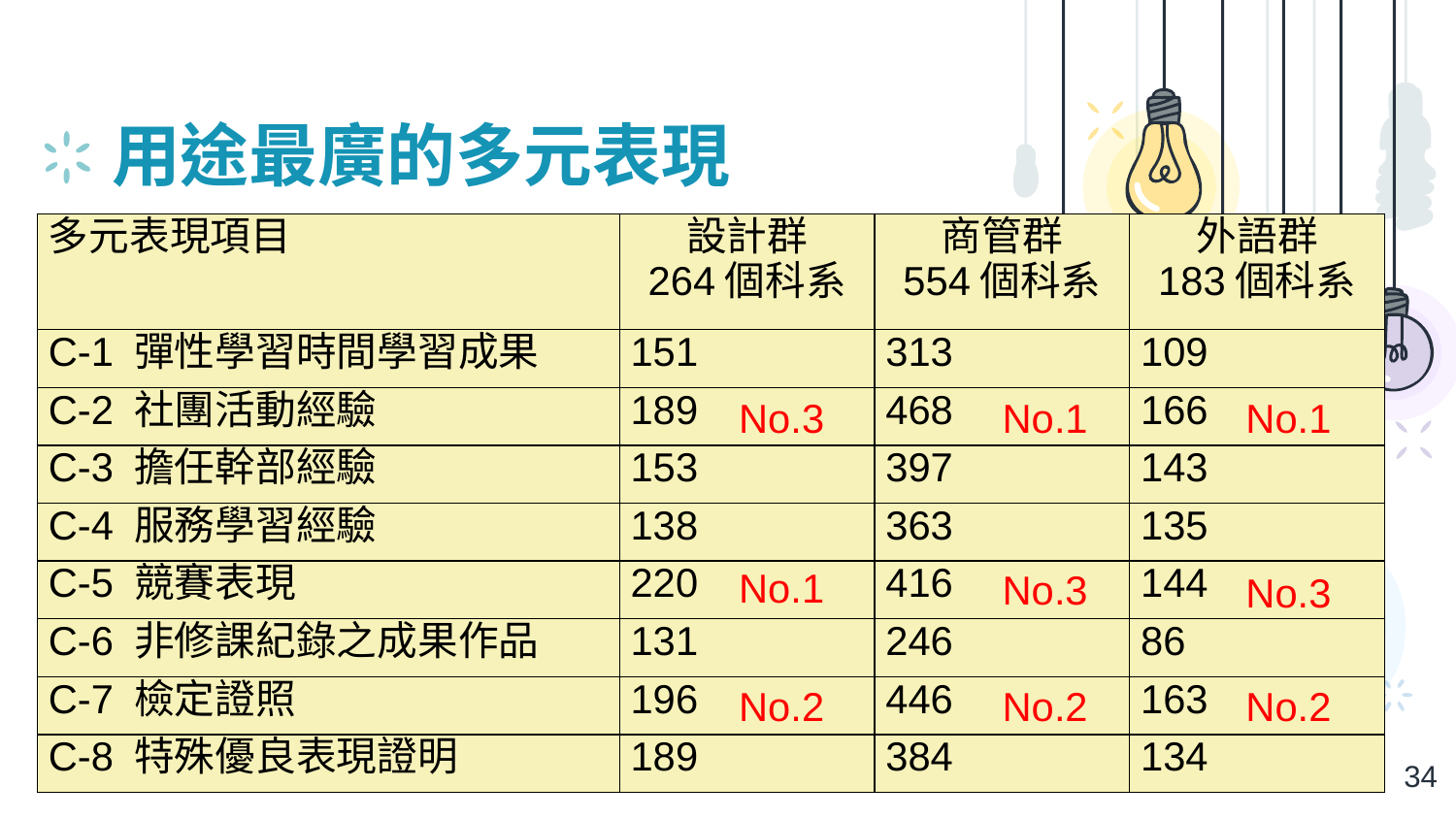

# 用途最廣的多元表現
| 多元表現項目 | 設計群 264個科系 | 商管群 554個科系 | 外語群 183個科系 |
| --- | --- | --- | --- |
| C-1 彈性學習時間學習成果 | 151 | 313 | 109 |
| C-2 社團活動經驗 | 189 | 468 | 166 |
| C-3 擔任幹部經驗 | 153 | 397 | 143 |
| C-4 服務學習經驗 | 138 | 363 | 135 |
| C-5 競賽表現 | 220 | 416 | 144 |
| C-6 非修課紀錄之成果作品 | 131 | 246 | 86 |
| C-7 檢定證照 | 196 | 446 | 163 |
| C-8 特殊優良表現證明 | 189 | 384 | 134 |
No.3
No.1
No.1
No.1
No.3
No.3
No.2
No.2
No.2
34